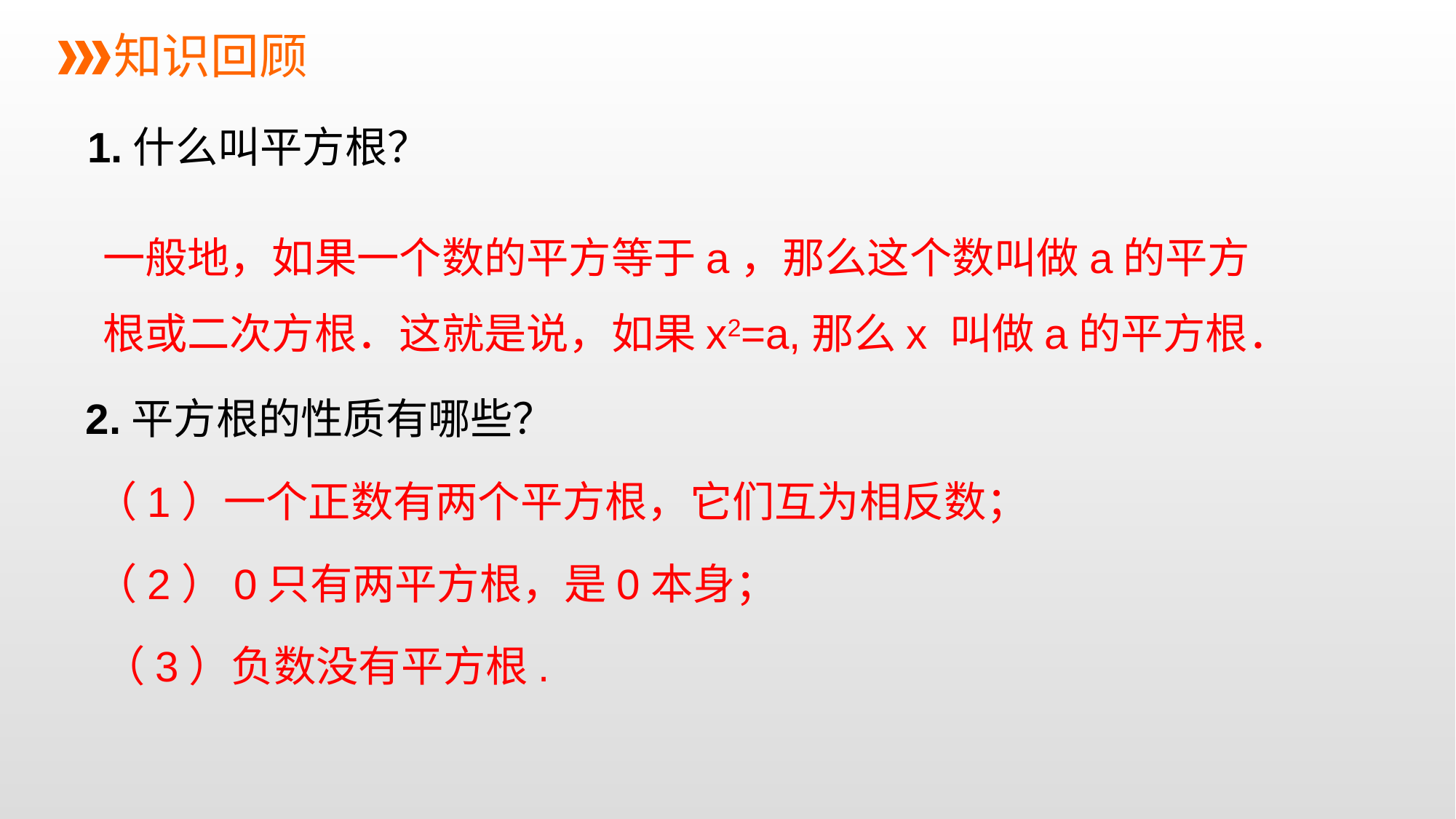

知识回顾

1.什么叫平方根？
一般地，如果一个数的平方等于a，那么这个数叫做a的平方根或二次方根．这就是说，如果x2=a,那么x 叫做a的平方根．
2.平方根的性质有哪些？
（1）一个正数有两个平方根，它们互为相反数；
（2）0只有两平方根，是0本身；
（3）负数没有平方根.